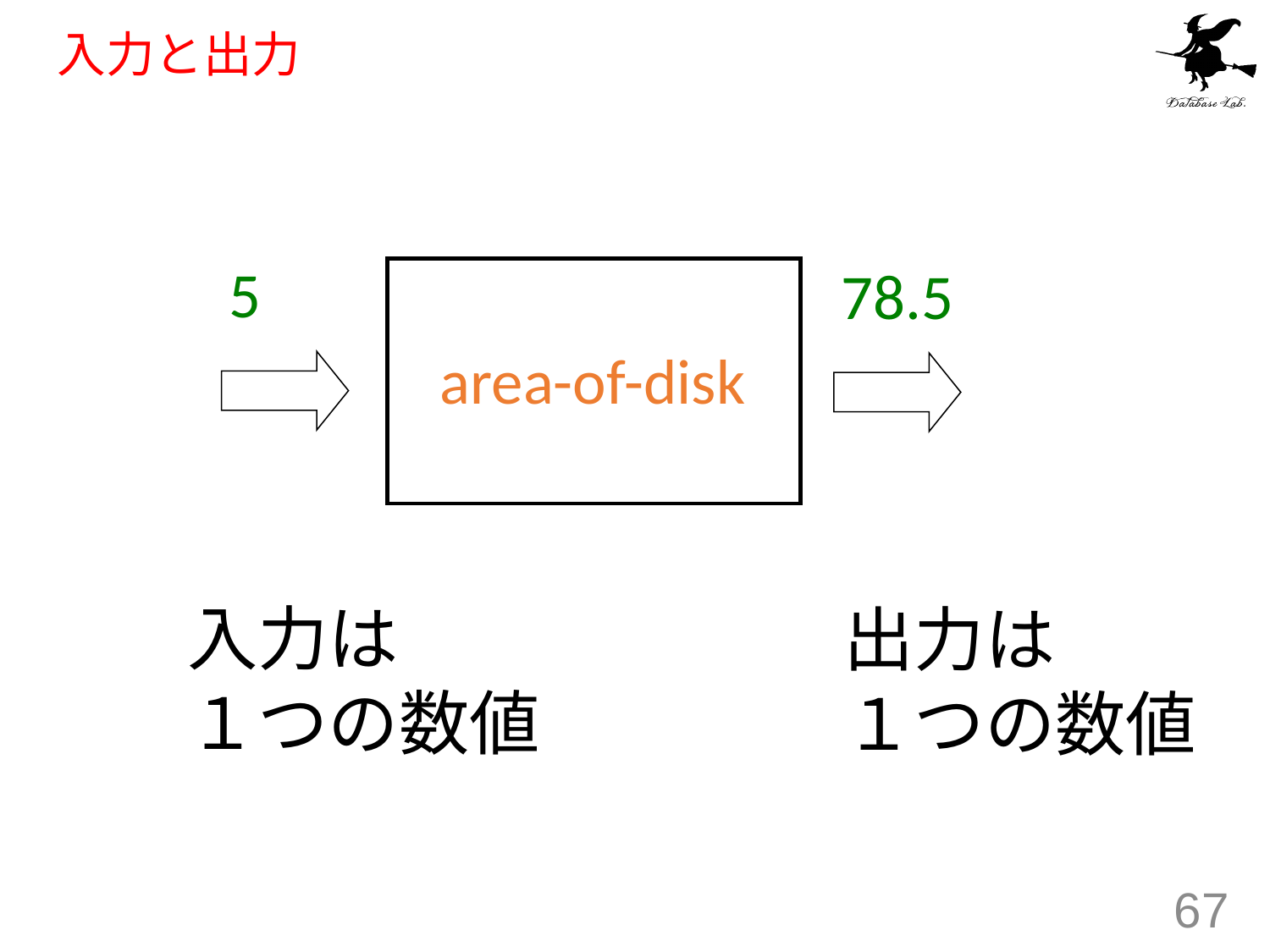

# 入力と出力
5
78.5

area-of-disk

入力は
１つの数値
出力は
１つの数値
67